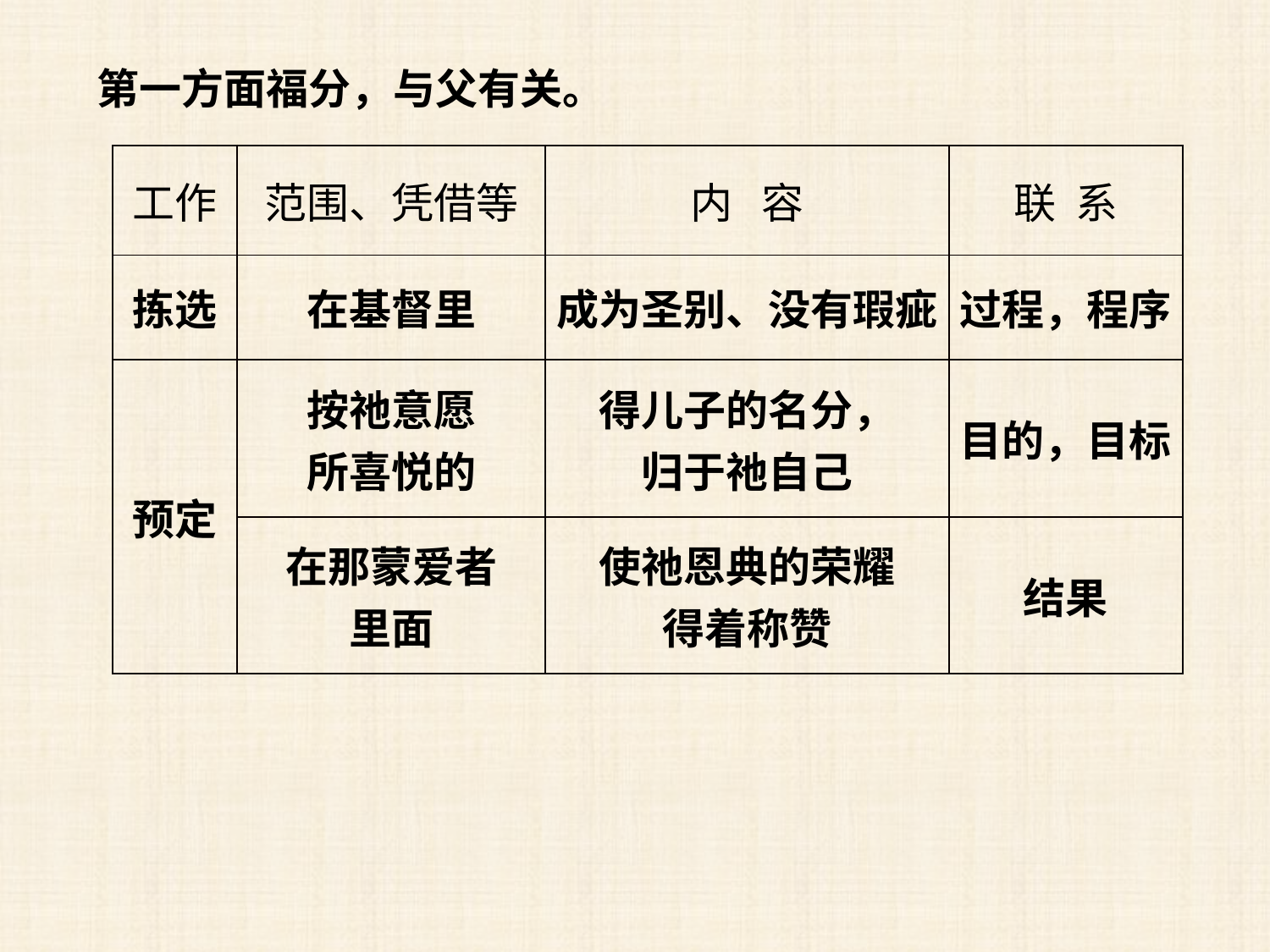

第一方面福分，与父有关。
| 工作 | 范围、凭借等 | 内 容 | 联 系 |
| --- | --- | --- | --- |
| 拣选 | 在基督里 | 成为圣别、没有瑕疵 | 过程，程序 |
| 预定 | 按祂意愿 所喜悦的 | 得儿子的名分， 归于祂自己 | 目的，目标 |
|  | 在那蒙爱者 里面 | 使祂恩典的荣耀 得着称赞 | 结果 |